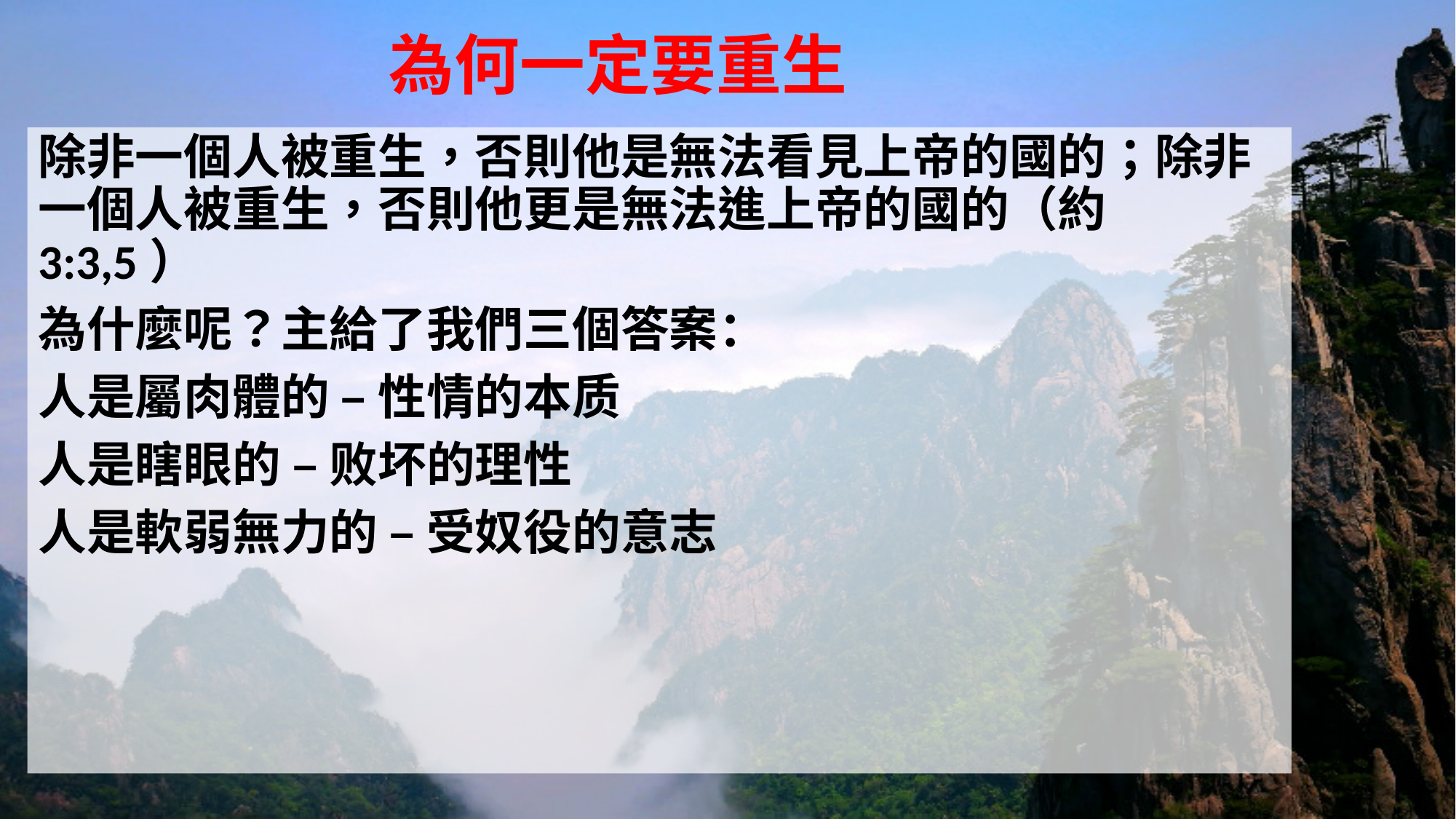

# 為何一定要重生
除非一個人被重生，否則他是無法看見上帝的國的；除非一個人被重生，否則他更是無法進上帝的國的（約 3:3,5）
為什麼呢？主給了我們三個答案：
人是屬肉體的 – 性情的本质
人是瞎眼的 – 败坏的理性
人是軟弱無力的 – 受奴役的意志